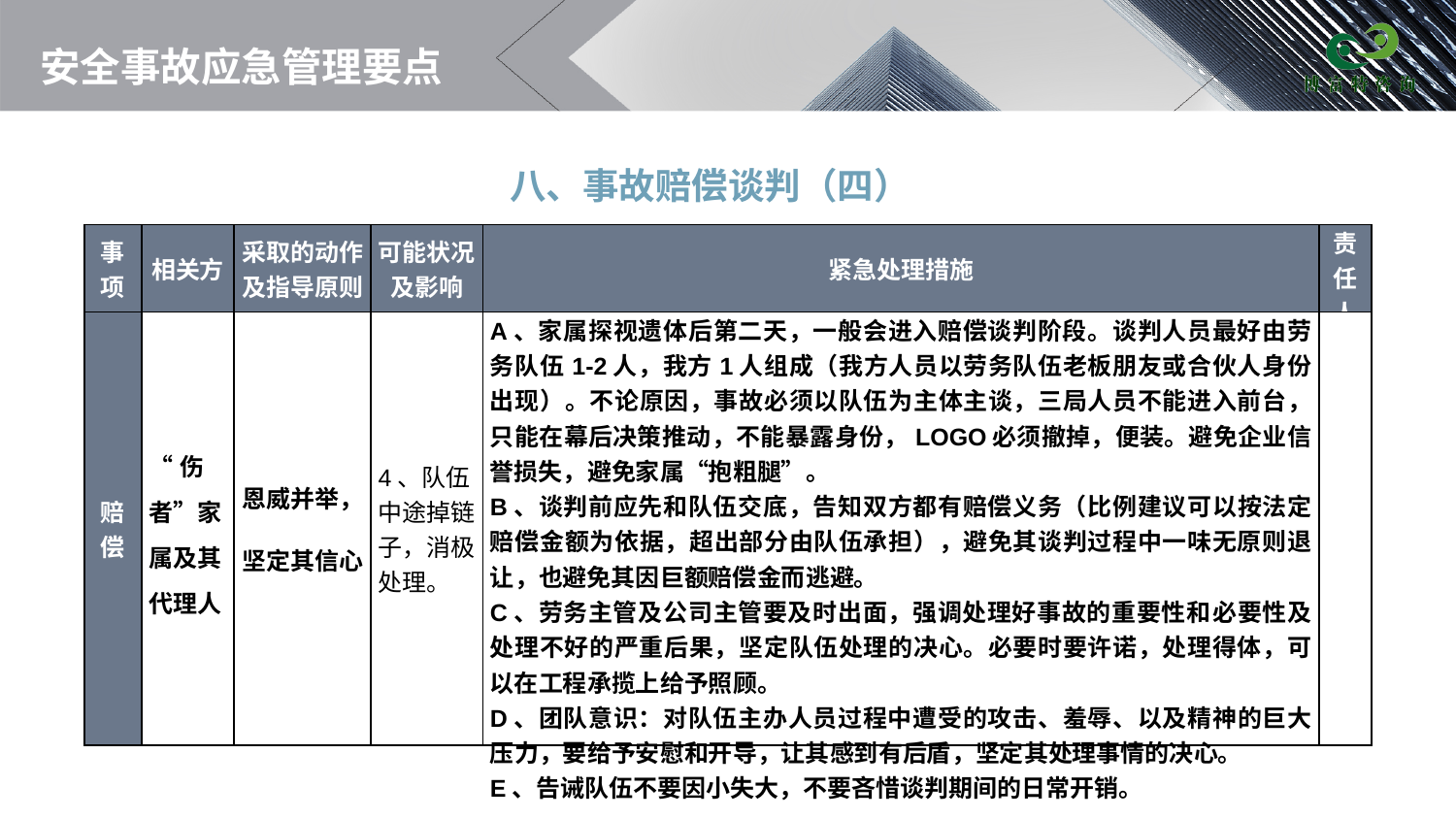

# 安全事故应急管理要点
八、事故赔偿谈判（四）
| 事项 | 相关方 | 采取的动作及指导原则 | 可能状况及影响 | 紧急处理措施 | 责任人 |
| --- | --- | --- | --- | --- | --- |
| 赔偿 | “伤者”家属及其代理人 | 恩威并举， 坚定其信心 | 4、队伍中途掉链子，消极处理。 | A、家属探视遗体后第二天，一般会进入赔偿谈判阶段。谈判人员最好由劳务队伍1-2人，我方1人组成（我方人员以劳务队伍老板朋友或合伙人身份出现）。不论原因，事故必须以队伍为主体主谈，三局人员不能进入前台，只能在幕后决策推动，不能暴露身份，LOGO必须撤掉，便装。避免企业信誉损失，避免家属“抱粗腿”。 B、谈判前应先和队伍交底，告知双方都有赔偿义务（比例建议可以按法定赔偿金额为依据，超出部分由队伍承担），避免其谈判过程中一味无原则退让，也避免其因巨额赔偿金而逃避。 C、劳务主管及公司主管要及时出面，强调处理好事故的重要性和必要性及处理不好的严重后果，坚定队伍处理的决心。必要时要许诺，处理得体，可以在工程承揽上给予照顾。 D、团队意识：对队伍主办人员过程中遭受的攻击、羞辱、以及精神的巨大压力，要给予安慰和开导，让其感到有后盾，坚定其处理事情的决心。 E、告诫队伍不要因小失大，不要吝惜谈判期间的日常开销。 |  |